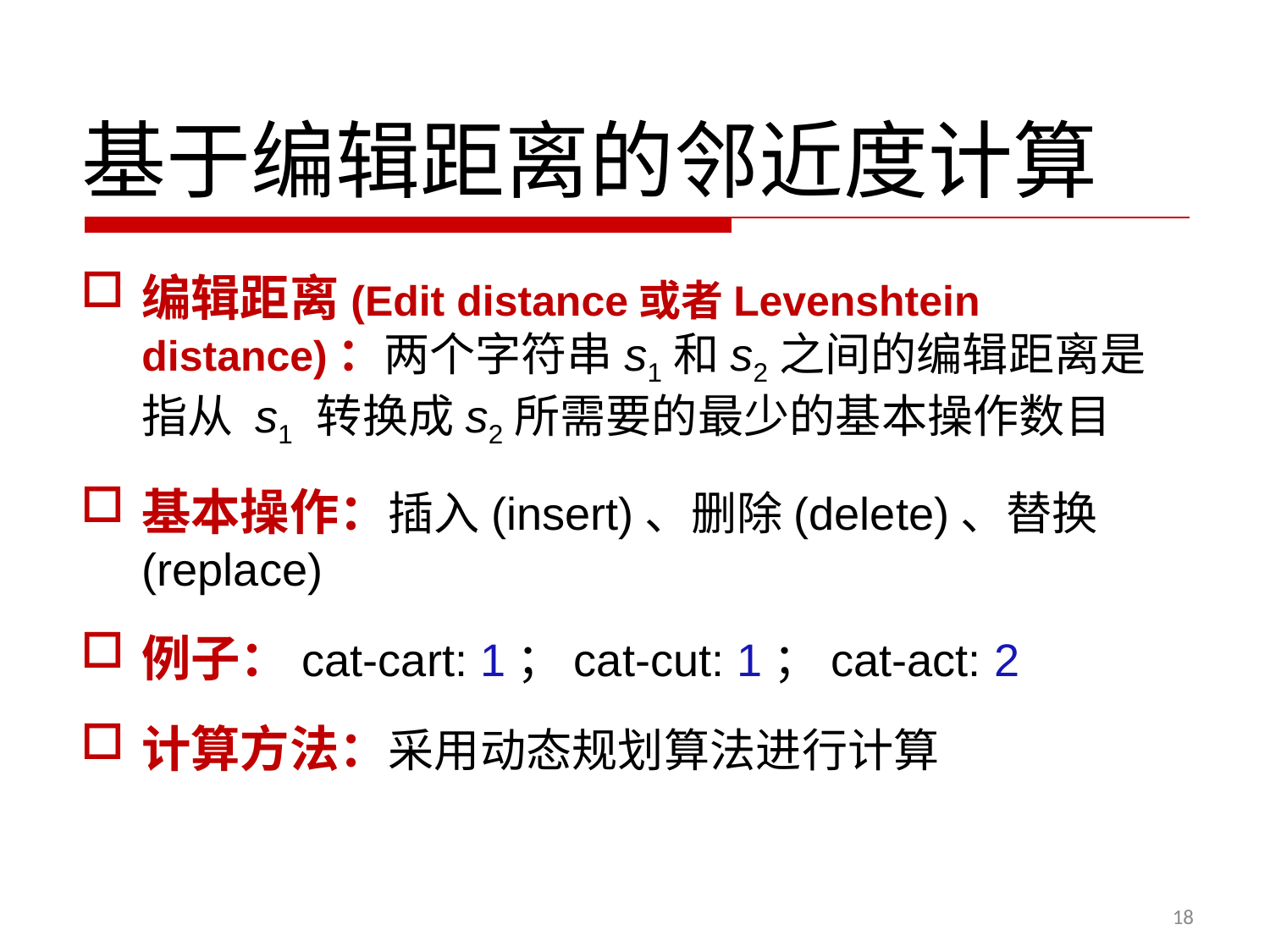

基于编辑距离的邻近度计算
编辑距离(Edit distance或者Levenshtein distance)：两个字符串s1和s2之间的编辑距离是指从 s1 转换成s2所需要的最少的基本操作数目
基本操作：插入(insert)、删除(delete)、替换(replace)
例子：cat-cart: 1；cat-cut: 1；cat-act: 2
计算方法：采用动态规划算法进行计算

18